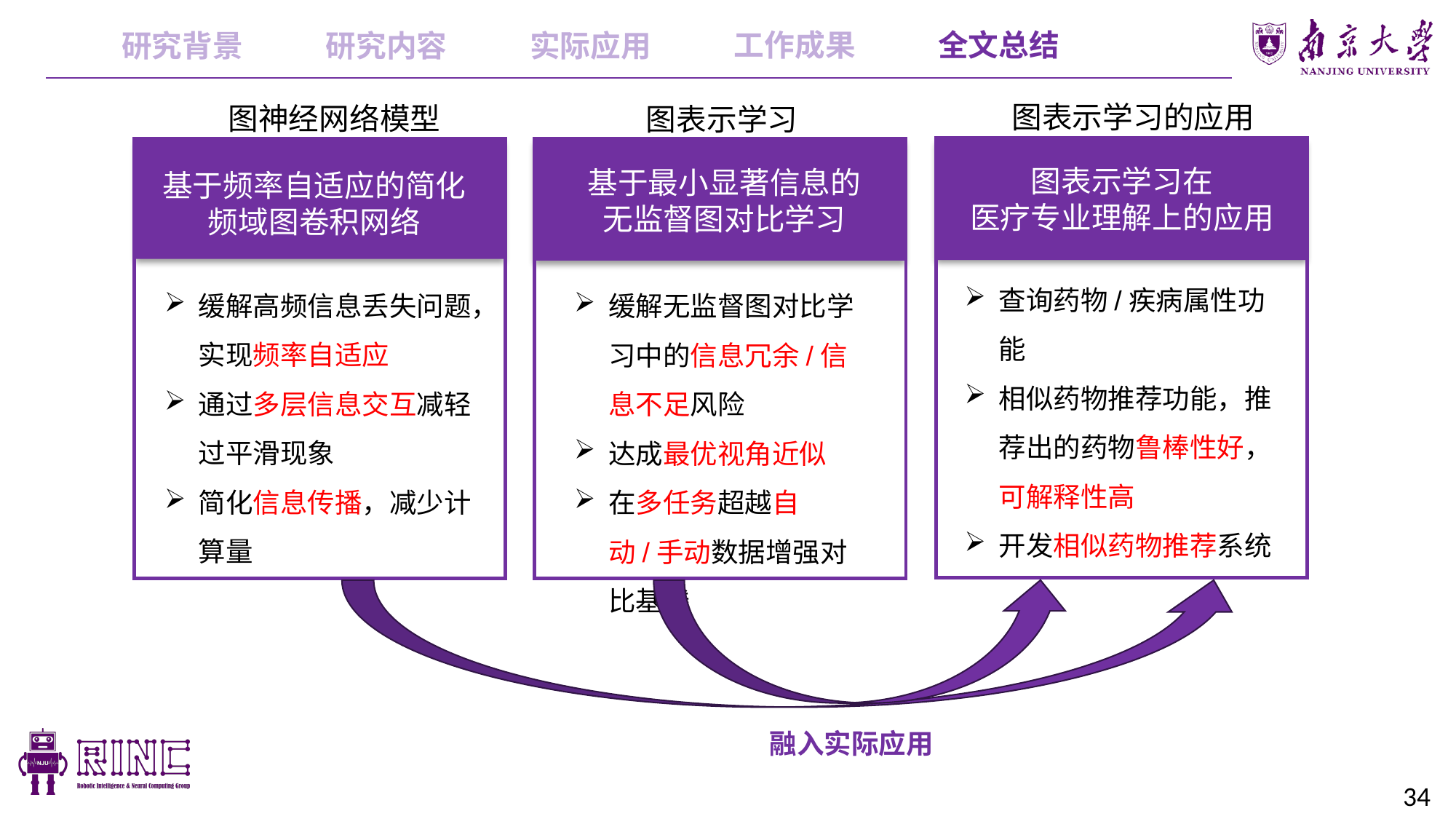

工作成果
全文总结
研究内容
实际应用
研究背景
图表示学习的应用
图神经网络模型
图表示学习

图表示学习在
医疗专业理解上的应用
基于最小显著信息的无监督图对比学习
基于频率自适应的简化频域图卷积网络
查询药物/疾病属性功能
相似药物推荐功能，推荐出的药物鲁棒性好，可解释性高
开发相似药物推荐系统
缓解高频信息丢失问题，实现频率自适应
通过多层信息交互减轻过平滑现象
简化信息传播，减少计算量
缓解无监督图对比学习中的信息冗余/信息不足风险
达成最优视角近似
在多任务超越自动/手动数据增强对比基线

融入实际应用